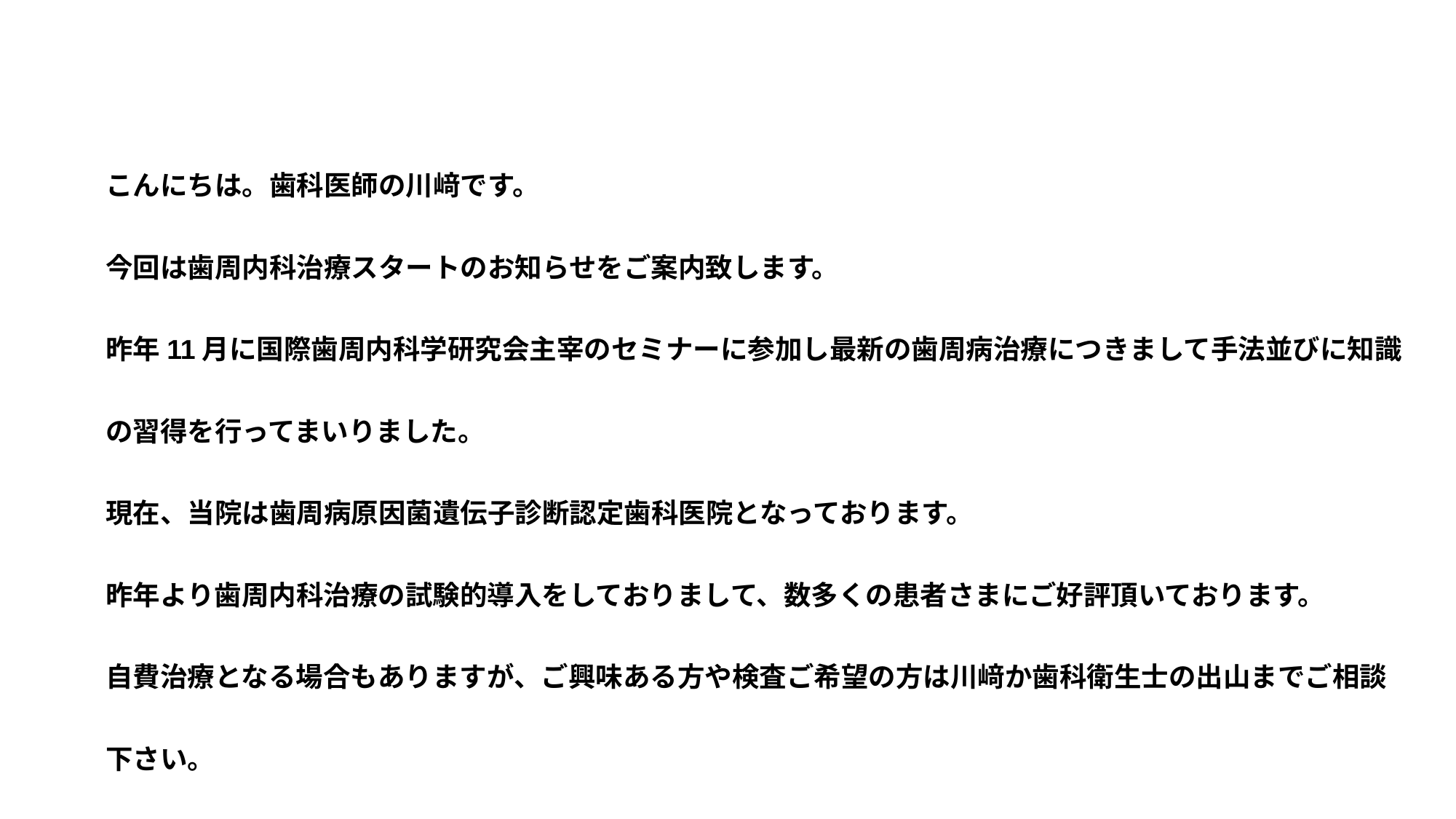

こんにちは。歯科医師の川﨑です。
今回は歯周内科治療スタートのお知らせをご案内致します。
昨年11月に国際歯周内科学研究会主宰のセミナーに参加し最新の歯周病治療につきまして手法並びに知識の習得を行ってまいりました。
現在、当院は歯周病原因菌遺伝子診断認定歯科医院となっております。
昨年より歯周内科治療の試験的導入をしておりまして、数多くの患者さまにご好評頂いております。
自費治療となる場合もありますが、ご興味ある方や検査ご希望の方は川﨑か歯科衛生士の出山までご相談下さい。